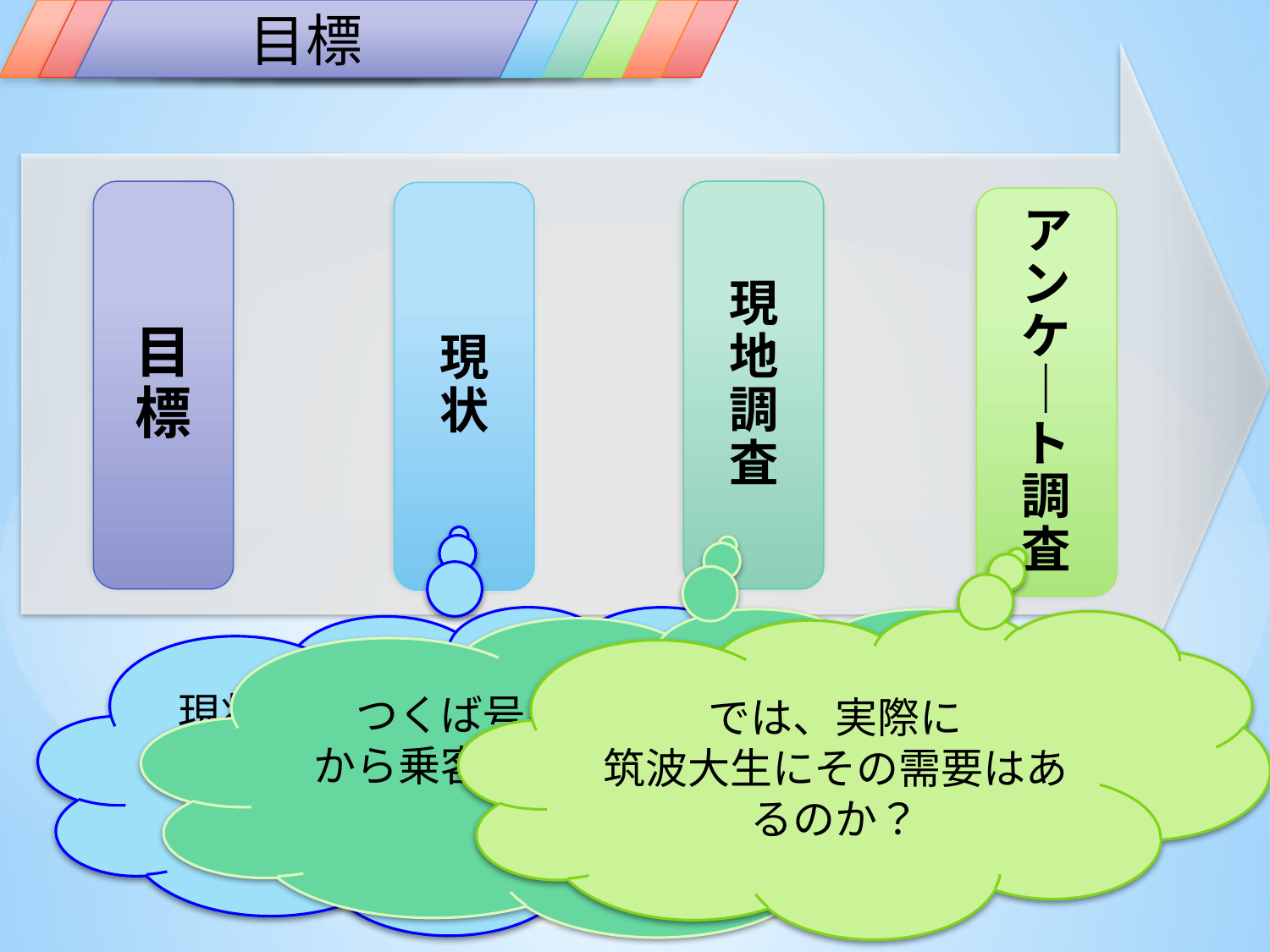

背景
問題提起
目標
現状
現地調査
アンケート調査
予備調査
参考文献

目標

現地調査

現状

アンケ｜ト調査

現状のつくば号の運行時間で、目標達成は
可能か？
つくば号につくばセンター
から乗客を乗せるだけの空席はあるのか？
では、実際に
筑波大生にその需要はあるのか？